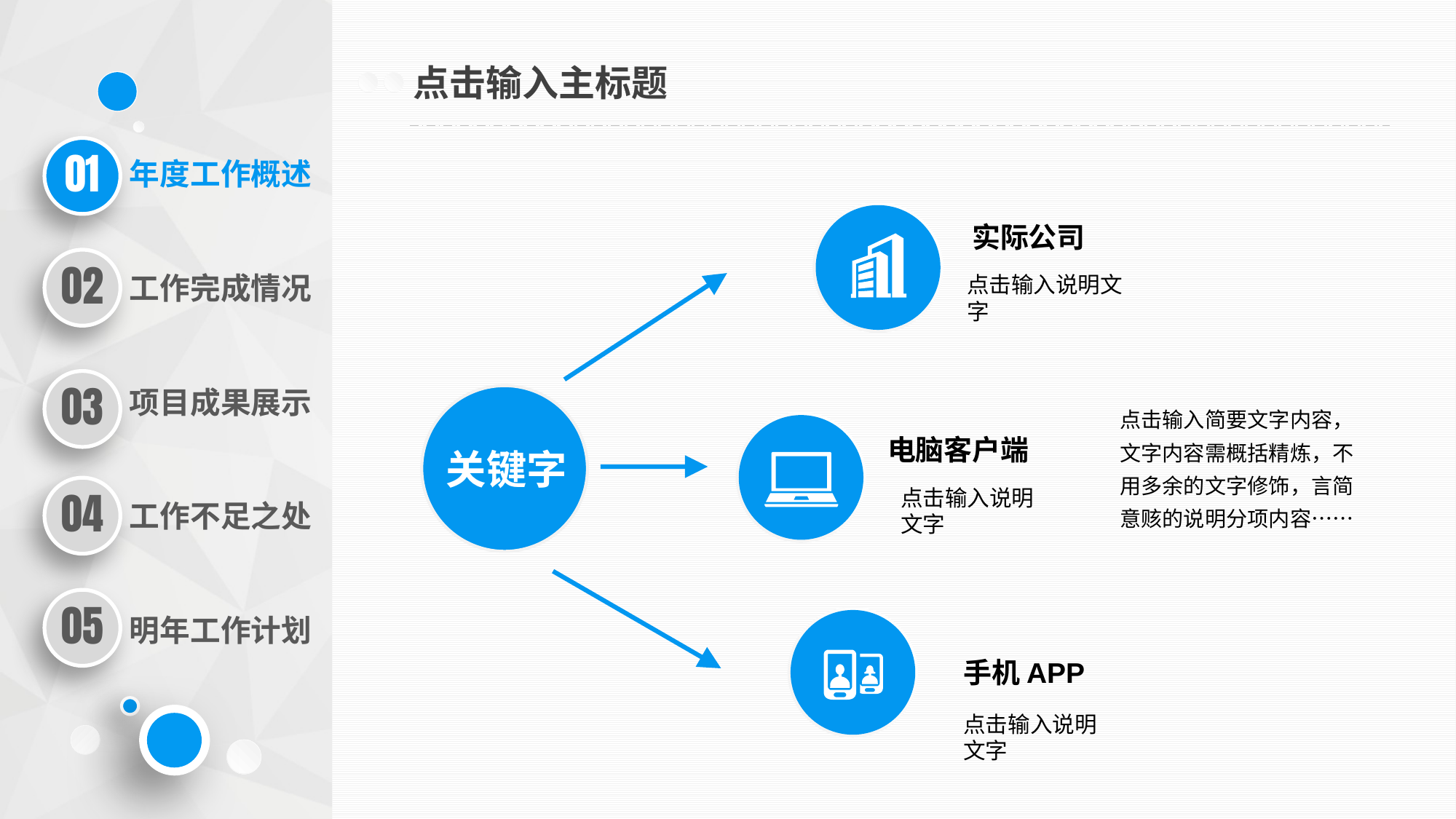

点击输入主标题

实际公司
点击输入说明文字

点击输入简要文字内容，文字内容需概括精炼，不用多余的文字修饰，言简意赅的说明分项内容……

电脑客户端
关键字

点击输入说明文字

手机APP
点击输入说明文字